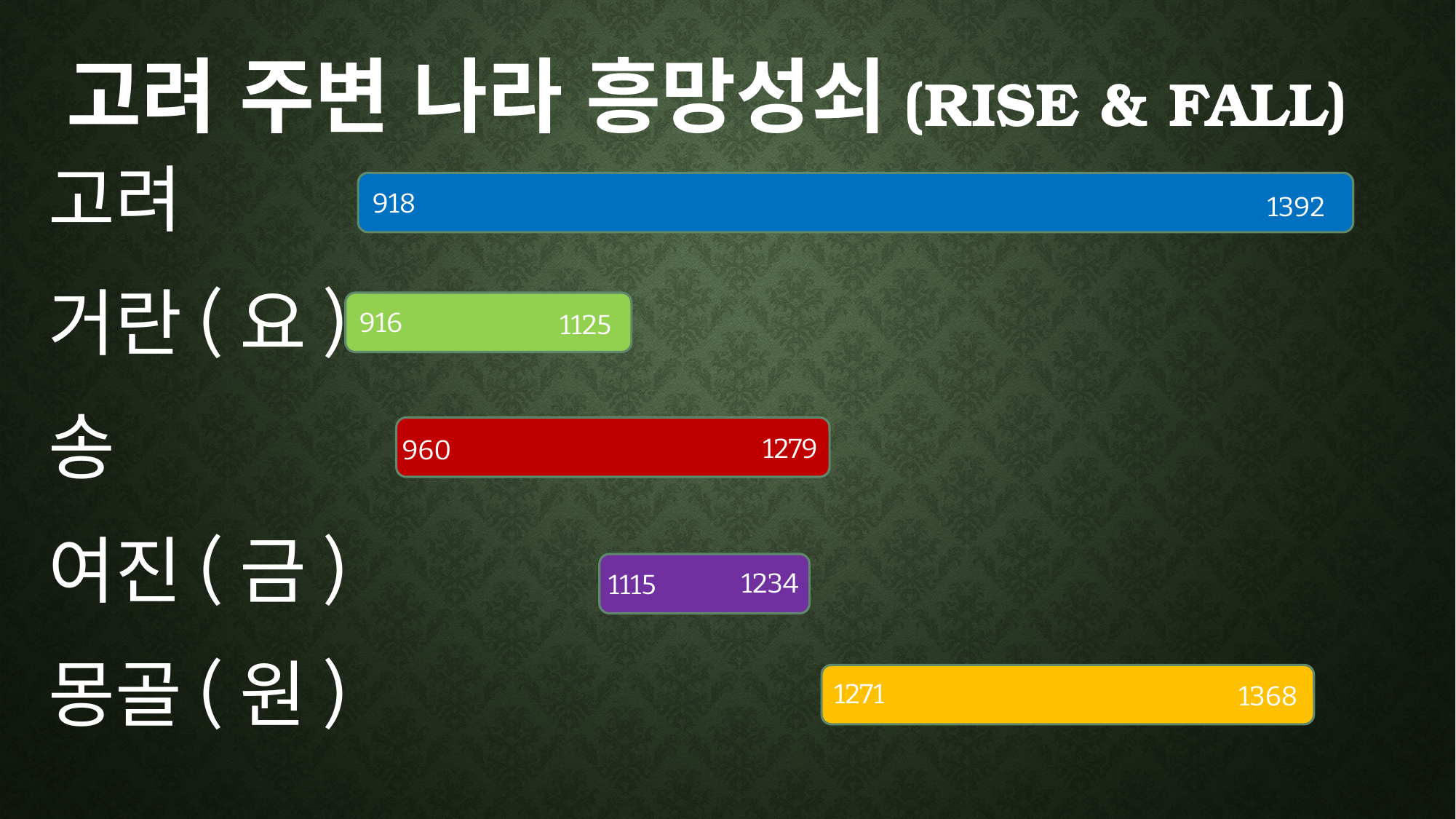

고려 주변 나라 흥망성쇠(rise & fall)
고려

거란(요)

송

여진(금)

몽골(원)

918
1392

916
1125

1279
960

1234
1115

1271
1368